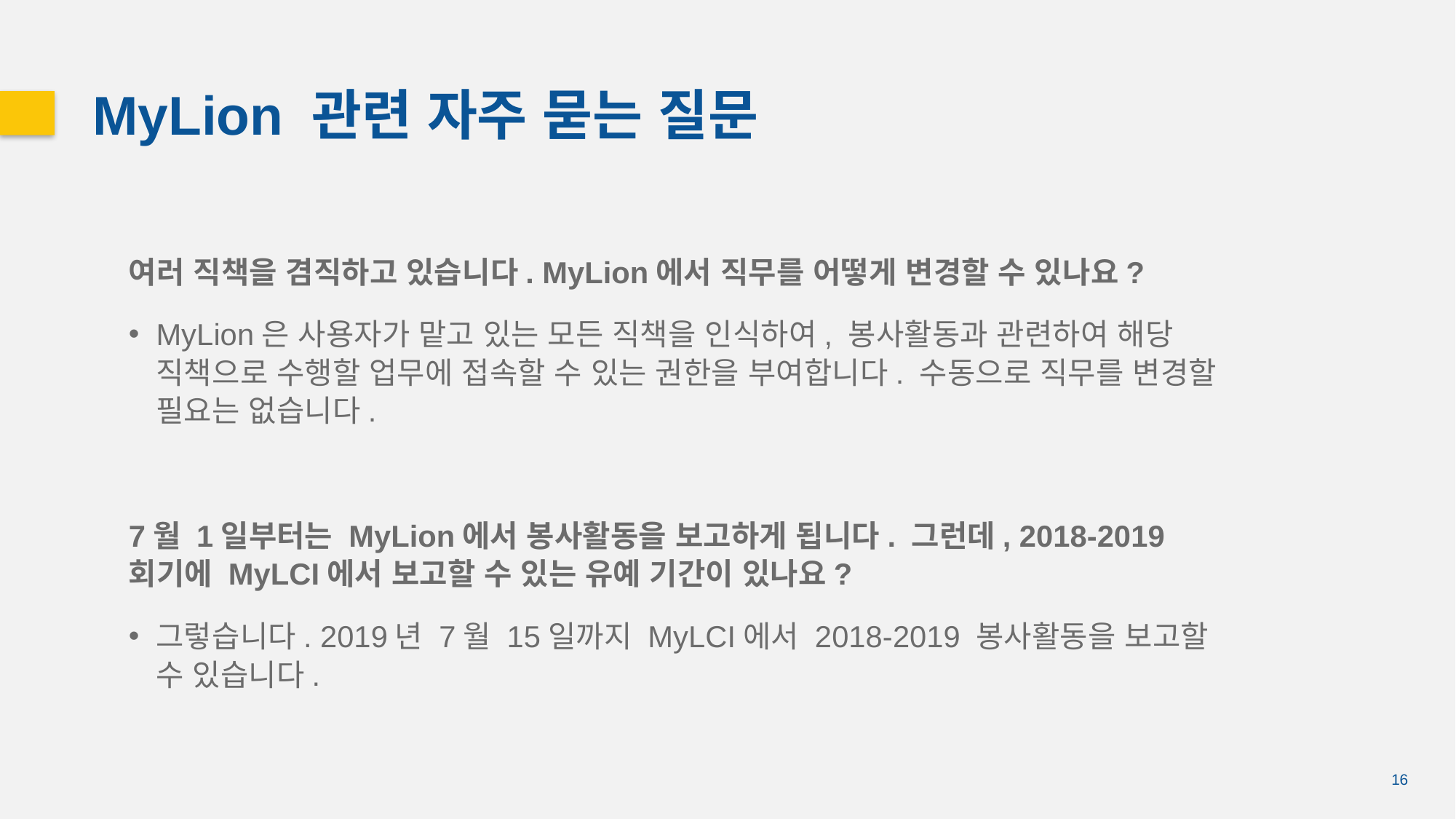

MyLion 관련 자주 묻는 질문
여러 직책을 겸직하고 있습니다. MyLion에서 직무를 어떻게 변경할 수 있나요?
MyLion은 사용자가 맡고 있는 모든 직책을 인식하여, 봉사활동과 관련하여 해당 직책으로 수행할 업무에 접속할 수 있는 권한을 부여합니다. 수동으로 직무를 변경할 필요는 없습니다.

7월 1일부터는 MyLion에서 봉사활동을 보고하게 됩니다. 그런데, 2018-2019 회기에 MyLCI에서 보고할 수 있는 유예 기간이 있나요?
그렇습니다. 2019년 7월 15일까지 MyLCI에서 2018-2019 봉사활동을 보고할 수 있습니다.